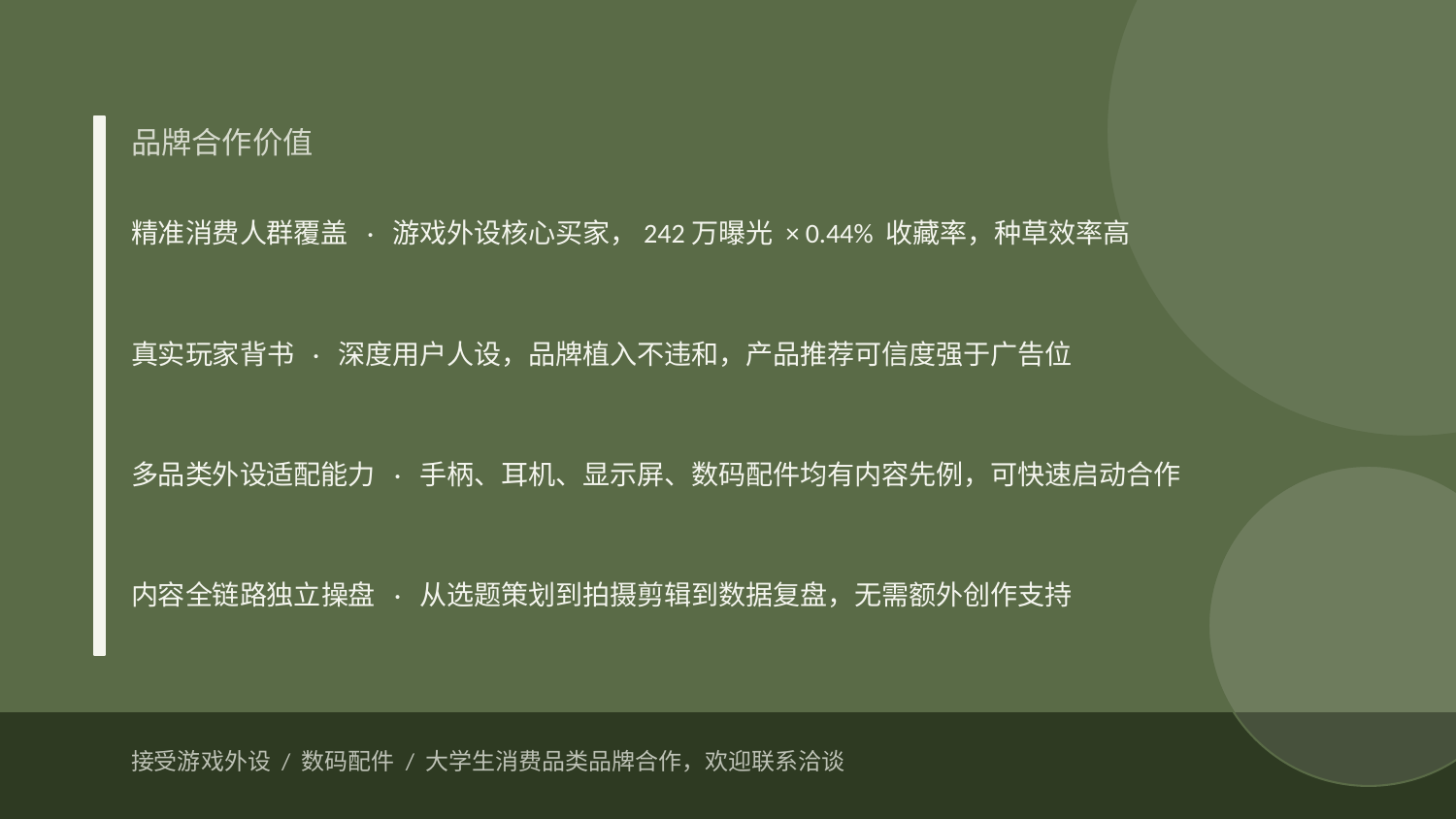

品牌合作价值

精准消费人群覆盖  ·  游戏外设核心买家，242万曝光 × 0.44% 收藏率，种草效率高
真实玩家背书  ·  深度用户人设，品牌植入不违和，产品推荐可信度强于广告位
多品类外设适配能力  ·  手柄、耳机、显示屏、数码配件均有内容先例，可快速启动合作

内容全链路独立操盘  ·  从选题策划到拍摄剪辑到数据复盘，无需额外创作支持

接受游戏外设 / 数码配件 / 大学生消费品类品牌合作，欢迎联系洽谈